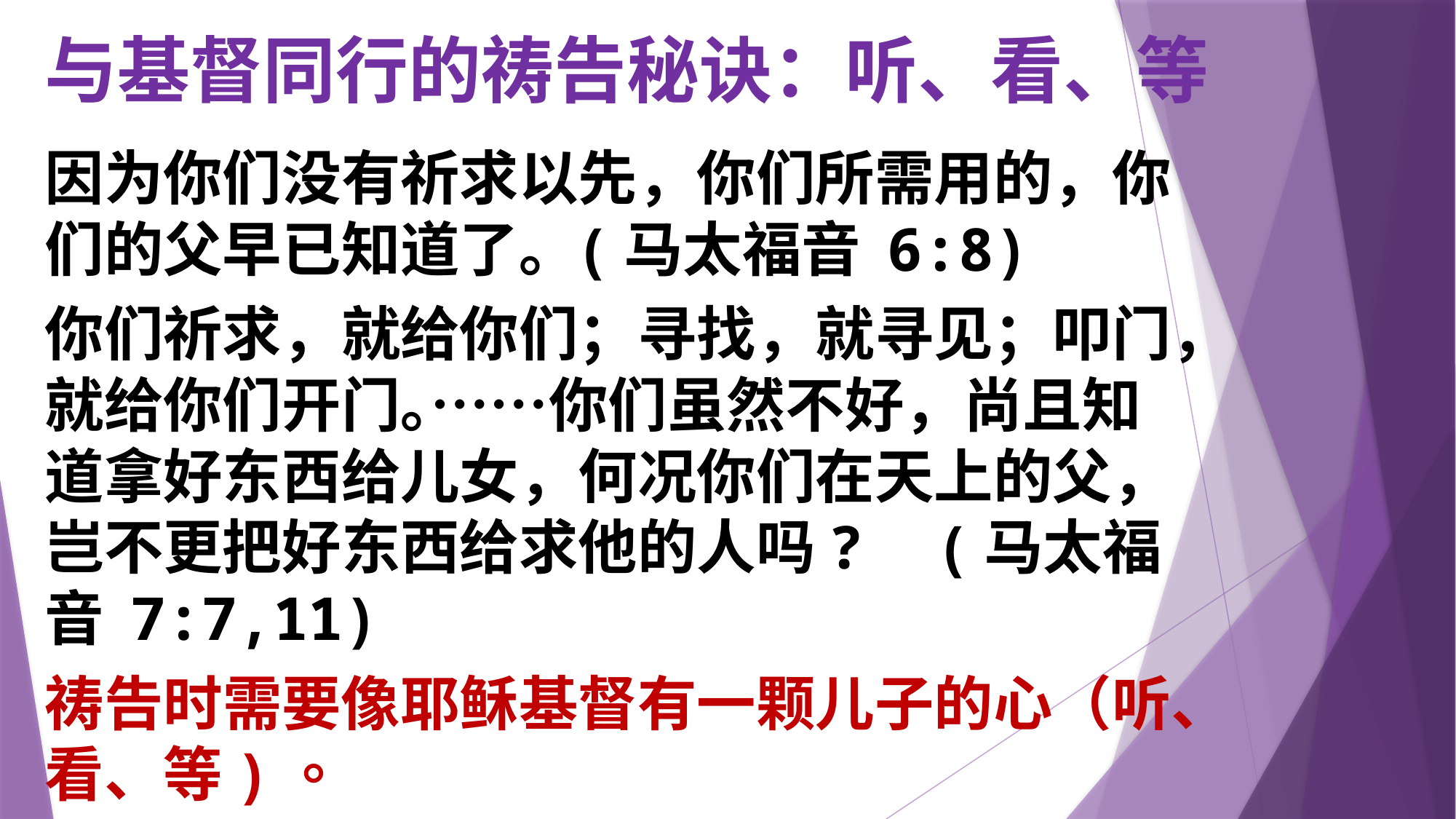

# 与基督同行的祷告秘诀：听、看、等
因为你们没有祈求以先，你们所需用的，你们的父早已知道了｡ (马太福音 6:8)
你们祈求，就给你们；寻找，就寻见；叩门，就给你们开门｡……你们虽然不好，尚且知道拿好东西给儿女，何况你们在天上的父，岂不更把好东西给求他的人吗?  (马太福音 7:7,11)
祷告时需要像耶稣基督有一颗儿子的心（听、看、等)。